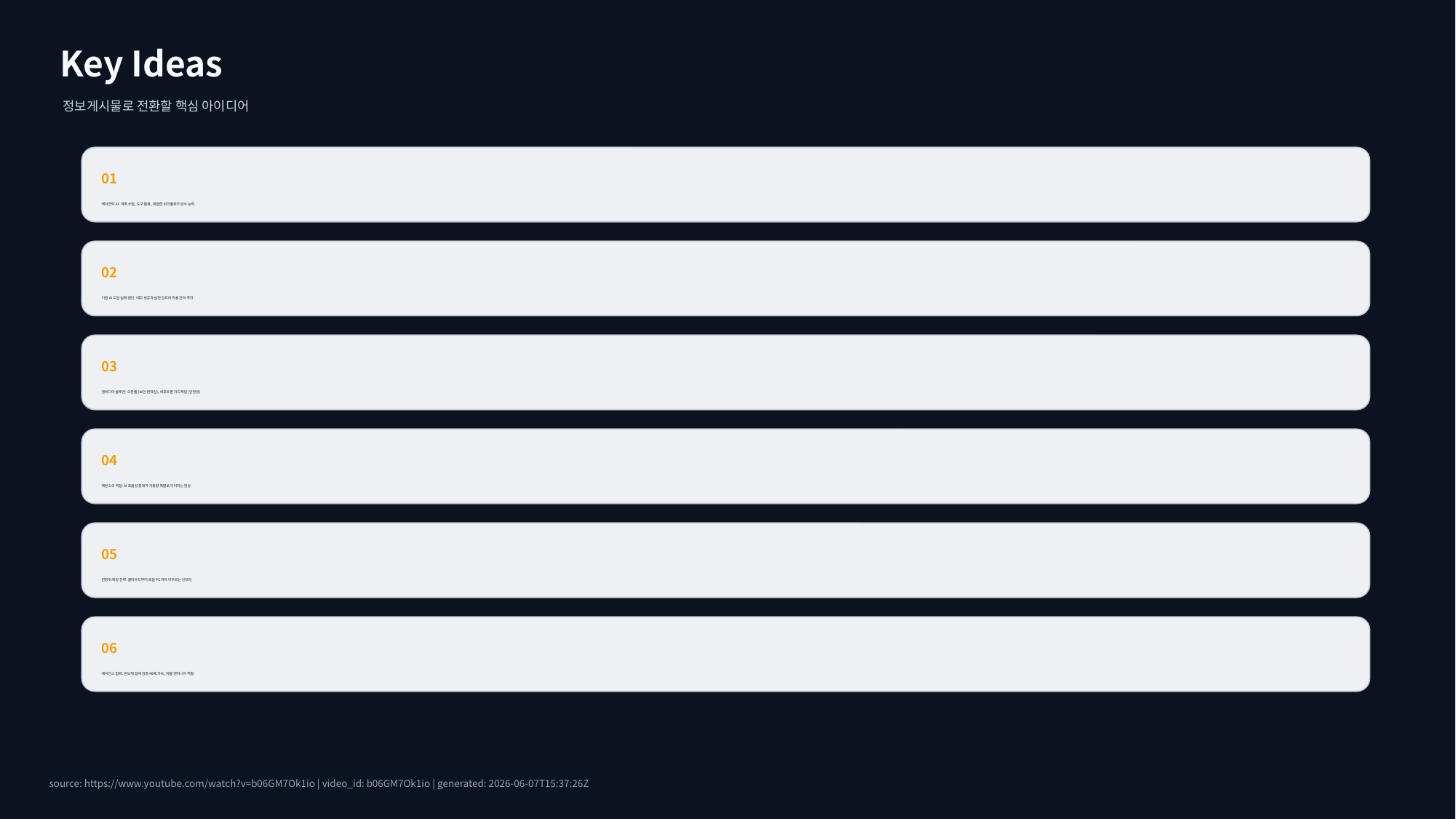

Key Ideas
정보게시물로 전환할 핵심 아이디어

01
에이전틱 AI: 계획 수립, 도구 활용, 복잡한 워크플로우 완수 능력

02
기업 AI 도입 실패 원인: 데모 성공과 실전 인프라 적용 간의 격차

03
엔비디아 솔루션: 오픈셸 (보안 런타임), 네모트론 가드레일 (안전성)

04
제번스의 역설: AI 효율성 증대가 가동량 폭발로 이어지는 현상

05
전방위 확장 전략: 클라우드부터 로컬 PC까지 아우르는 인프라

06
케이던스 협력: 반도체 설계 검증 40배 가속, 자율 엔지니어 역할
source: https://www.youtube.com/watch?v=b06GM7Ok1io | video_id: b06GM7Ok1io | generated: 2026-06-07T15:37:26Z